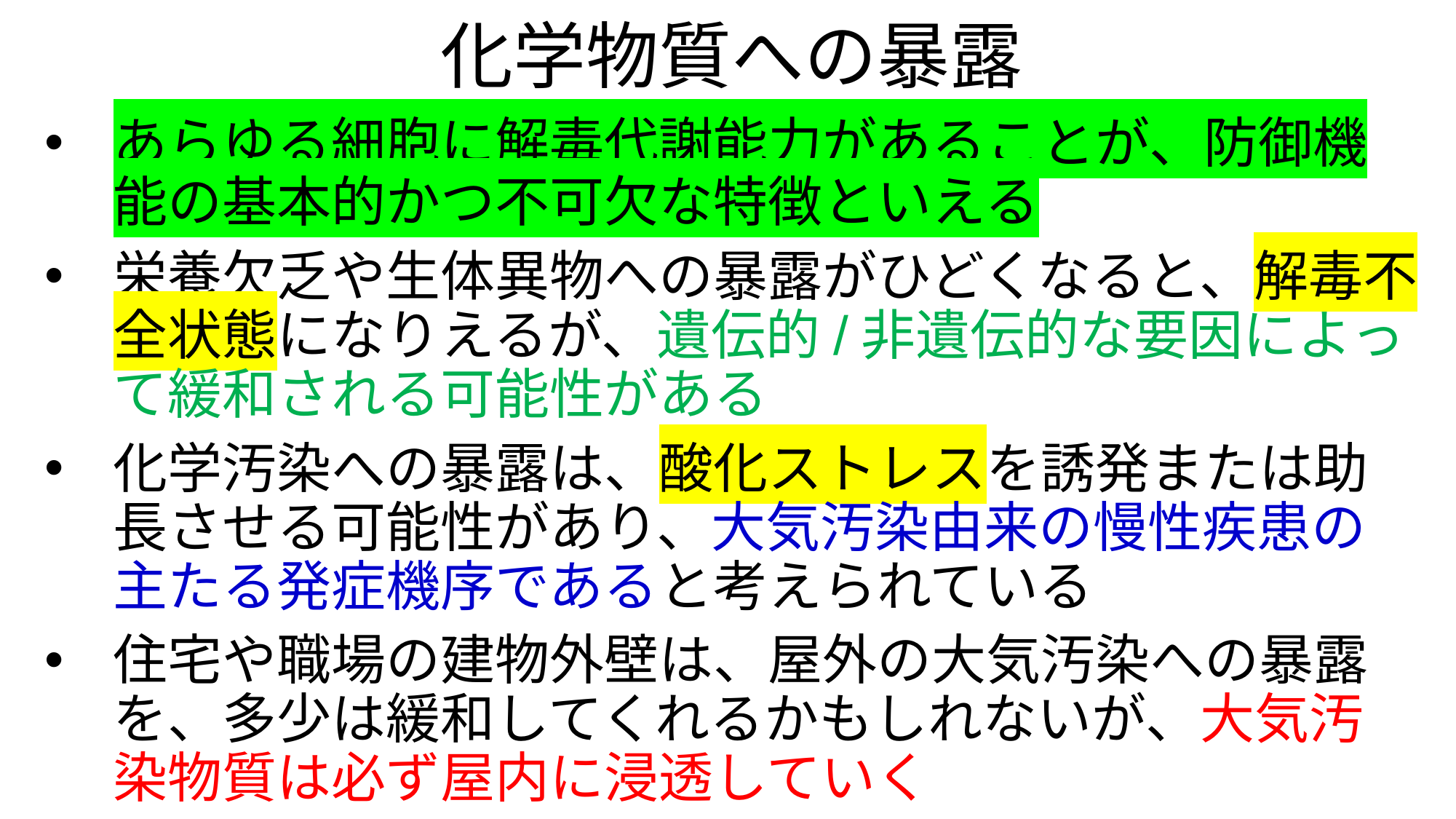

# 化学物質への暴露
あらゆる細胞に解毒代謝能力があることが、防御機能の基本的かつ不可欠な特徴といえる
栄養欠乏や生体異物への暴露がひどくなると、解毒不全状態になりえるが、遺伝的/非遺伝的な要因によって緩和される可能性がある
化学汚染への暴露は、酸化ストレスを誘発または助長させる可能性があり、大気汚染由来の慢性疾患の主たる発症機序であると考えられている
住宅や職場の建物外壁は、屋外の大気汚染への暴露を、多少は緩和してくれるかもしれないが、大気汚染物質は必ず屋内に浸透していく